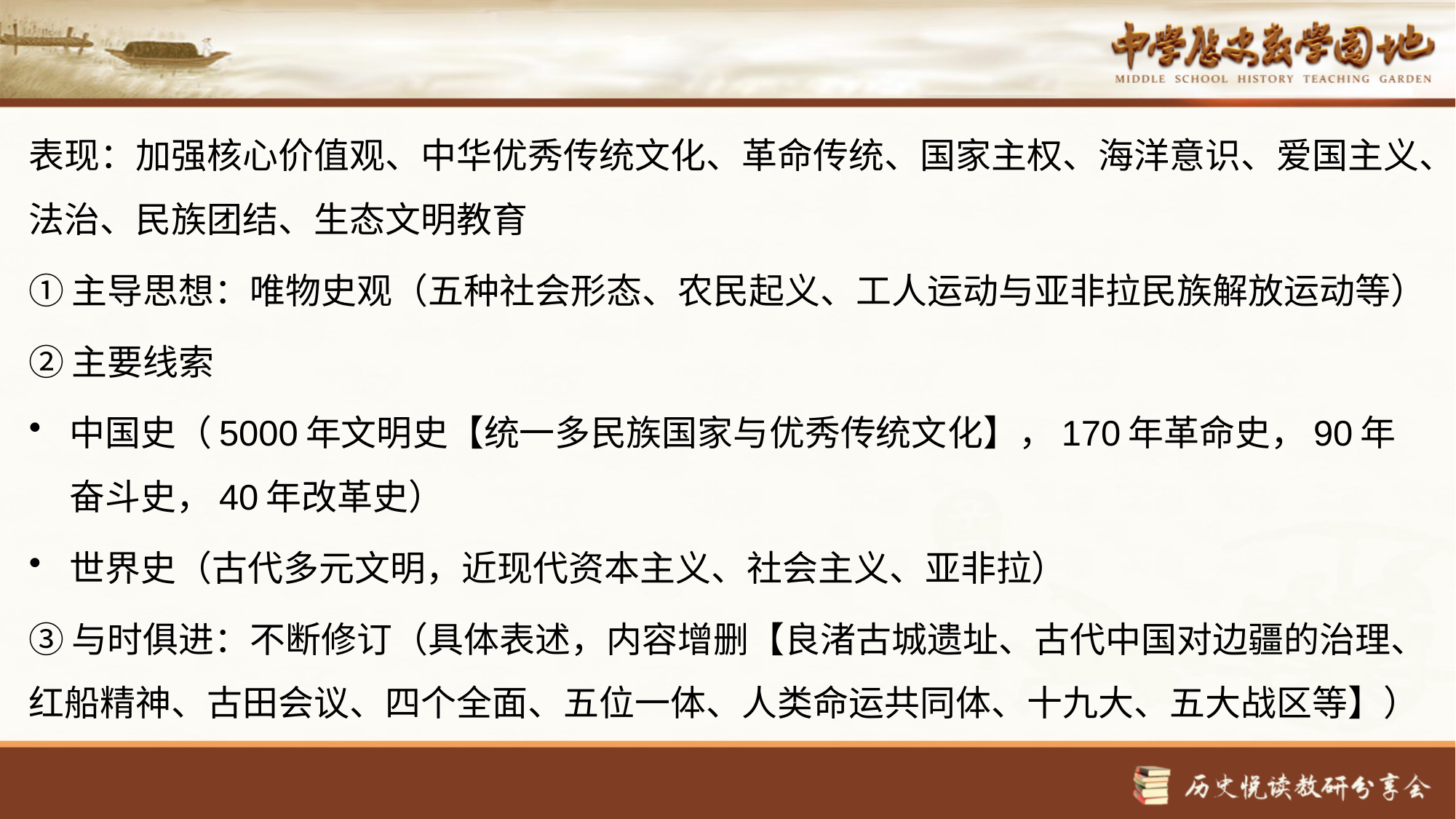

表现：加强核心价值观、中华优秀传统文化、革命传统、国家主权、海洋意识、爱国主义、法治、民族团结、生态文明教育
①主导思想：唯物史观（五种社会形态、农民起义、工人运动与亚非拉民族解放运动等）
②主要线索
中国史（5000年文明史【统一多民族国家与优秀传统文化】，170年革命史，90年奋斗史，40年改革史）
世界史（古代多元文明，近现代资本主义、社会主义、亚非拉）
③与时俱进：不断修订（具体表述，内容增删【良渚古城遗址、古代中国对边疆的治理、红船精神、古田会议、四个全面、五位一体、人类命运共同体、十九大、五大战区等】）